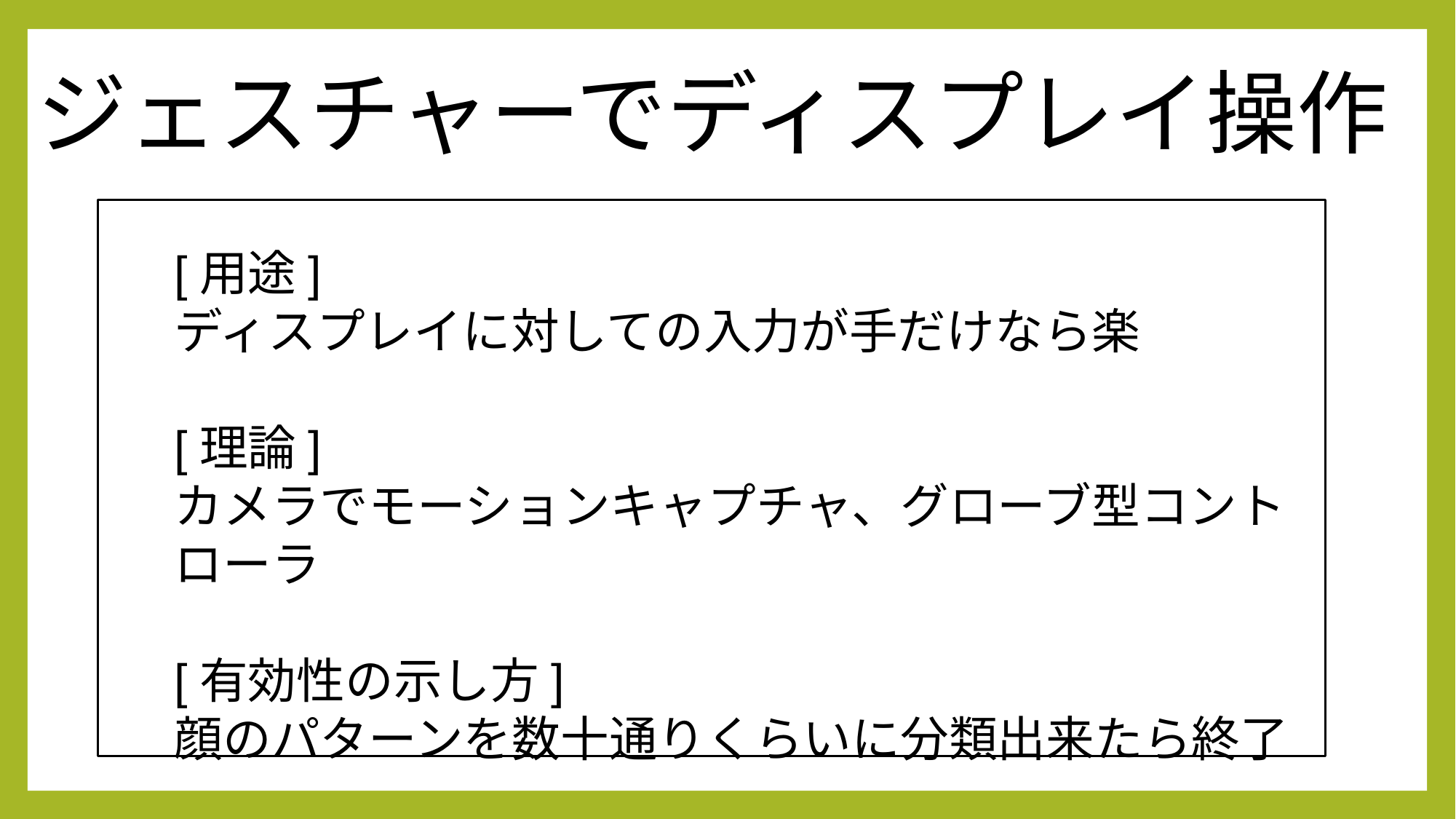

ジェスチャーでディスプレイ操作

[用途]
ディスプレイに対しての入力が手だけなら楽

[理論]
カメラでモーションキャプチャ、グローブ型コントローラ

[有効性の示し方]
顔のパターンを数十通りくらいに分類出来たら終了